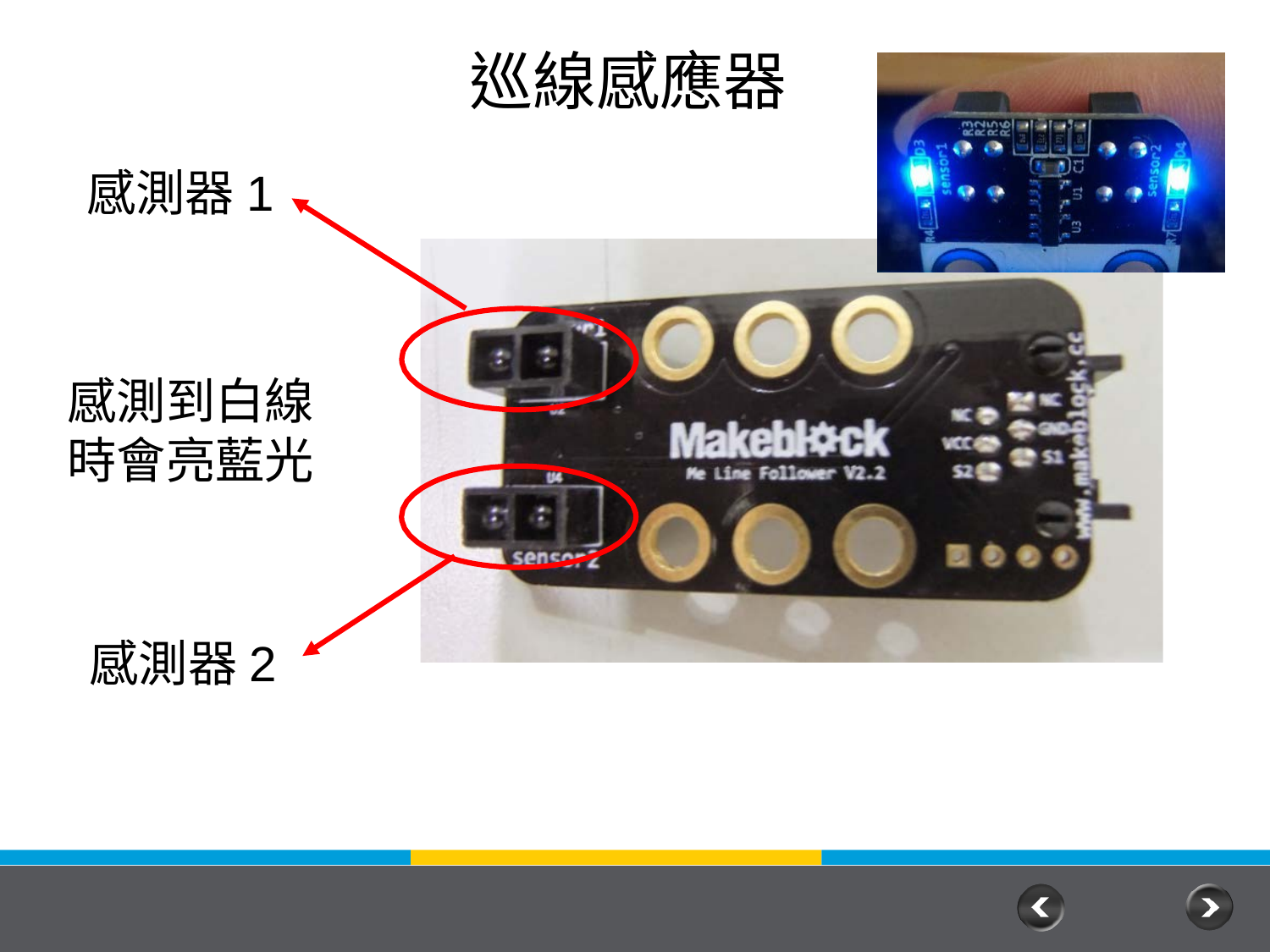

# 巡線感應器

感測器1

感測到白線 時會亮藍光

感測器2

3